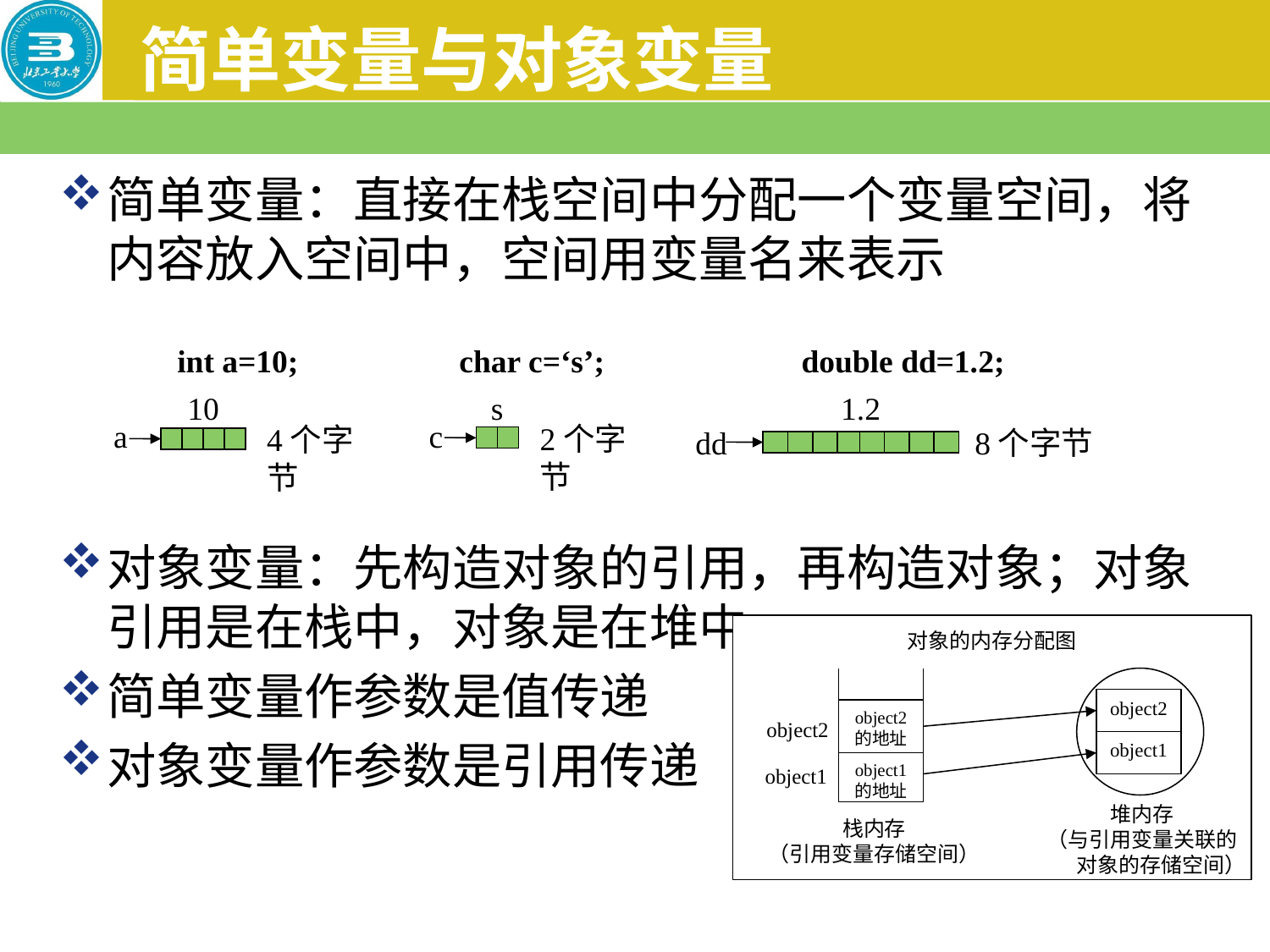

# 简单变量与对象变量
简单变量：直接在栈空间中分配一个变量空间，将内容放入空间中，空间用变量名来表示

对象变量：先构造对象的引用，再构造对象；对象引用是在栈中，对象是在堆中
简单变量作参数是值传递
对象变量作参数是引用传递
int a=10;
char c=‘s’;
double dd=1.2;
10
a
4个字节

s
c
2个字节

1.2
dd
8个字节

对象的内存分配图

object2
object1
object2
的地址
object2
object1
的地址
object1
堆内存
（与引用变量关联的
       对象的存储空间）
栈内存
（引用变量存储空间）